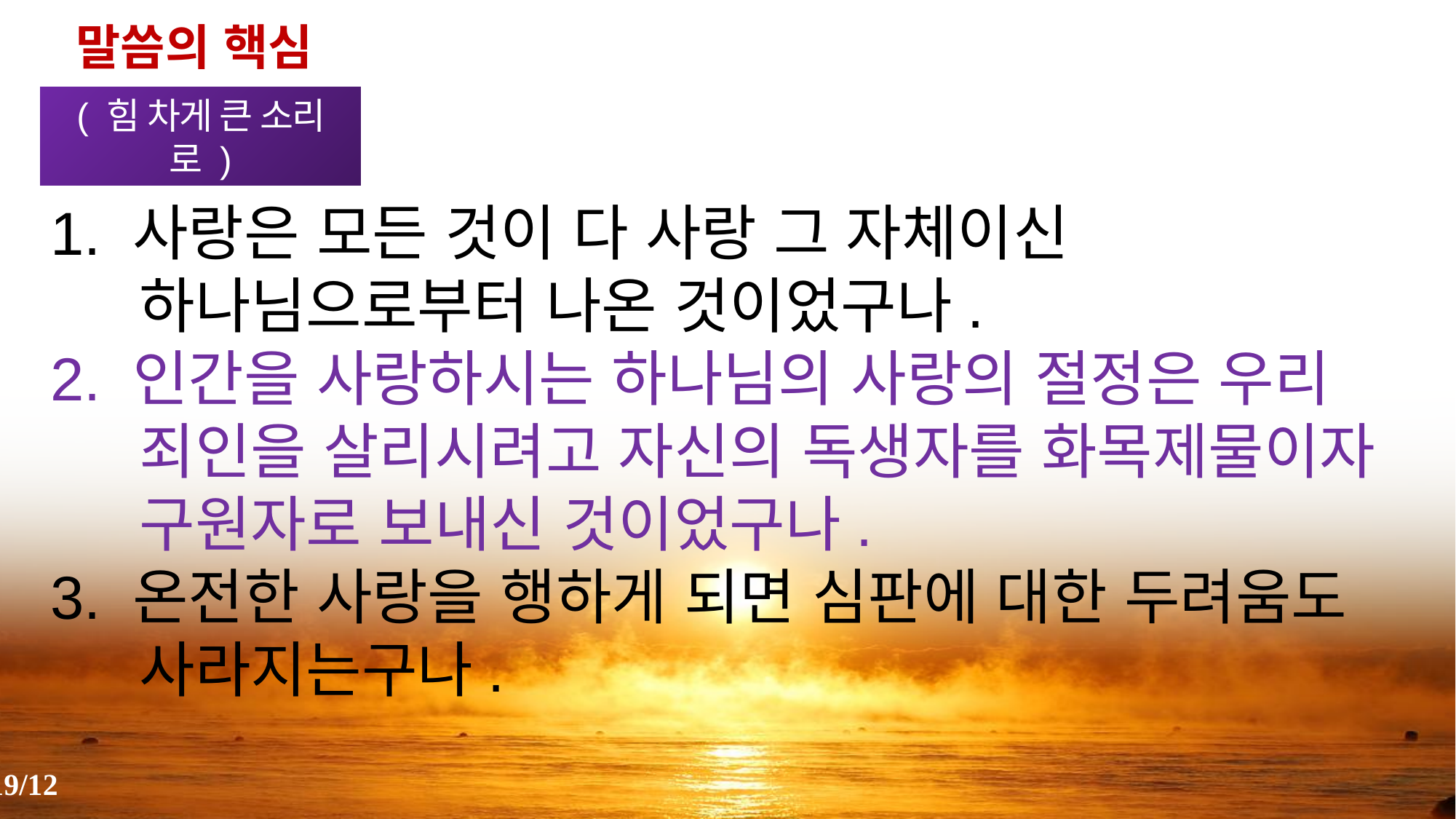

말씀의 핵심(1)

( 힘 차게 큰 소리로 )
1. 사랑은 모든 것이 다 사랑 그 자체이신 하나님으로부터 나온 것이었구나.
2. 인간을 사랑하시는 하나님의 사랑의 절정은 우리 죄인을 살리시려고 자신의 독생자를 화목제물이자 구원자로 보내신 것이었구나.
3. 온전한 사랑을 행하게 되면 심판에 대한 두려움도 사라지는구나.